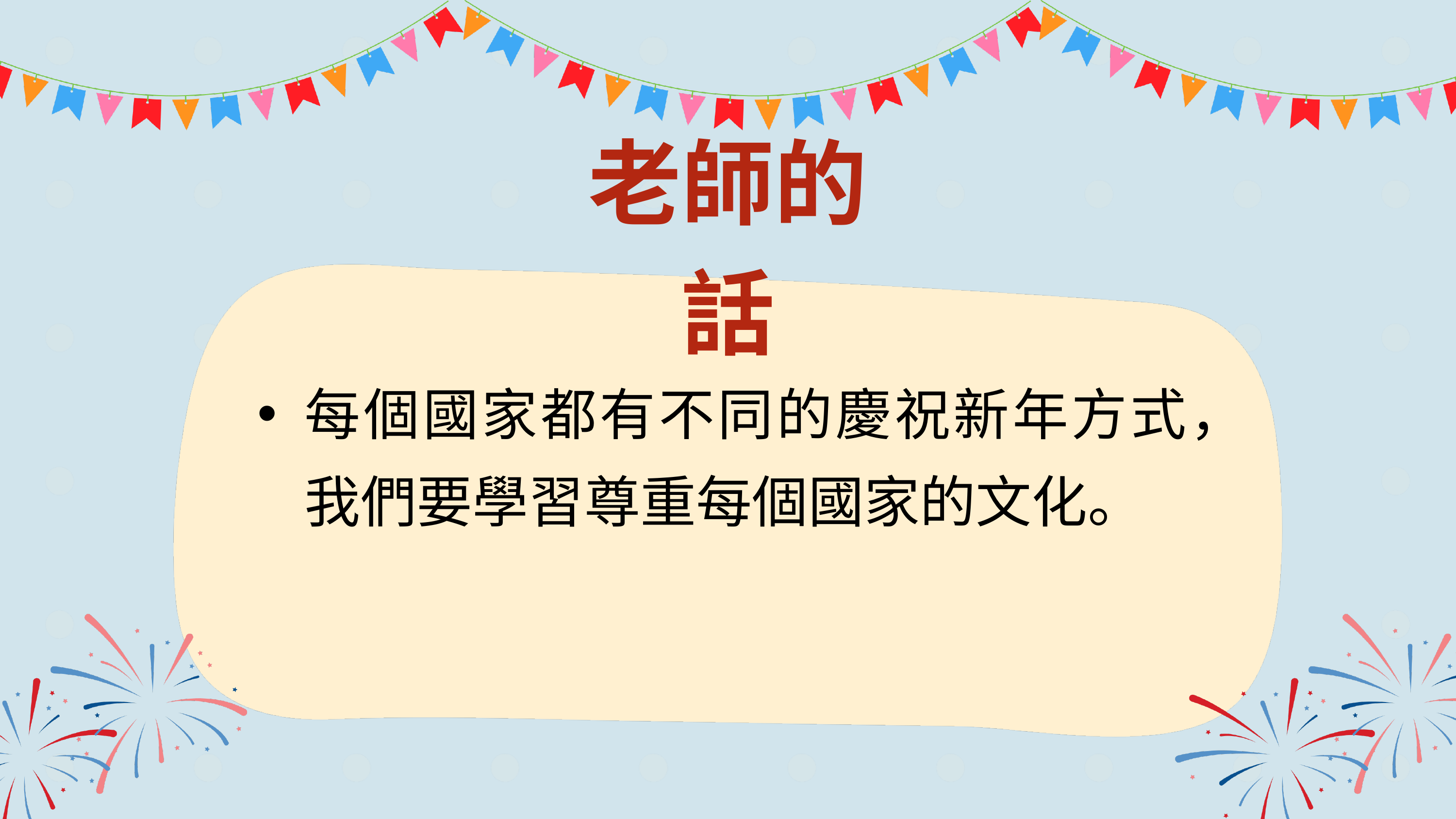

老師的話

每個國家都有不同的慶祝新年方式，我們要學習尊重每個國家的文化。